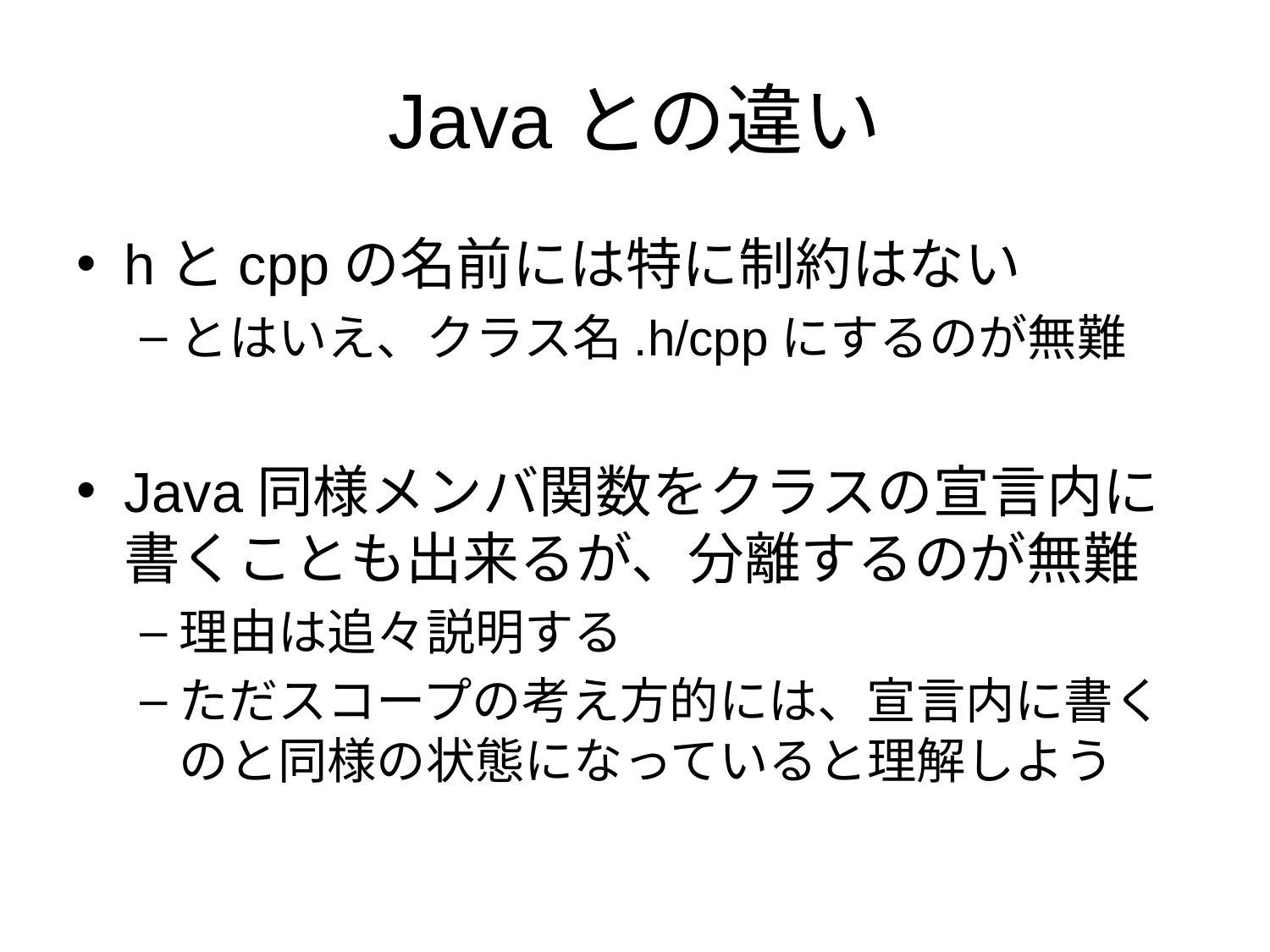

# Javaとの違い
hとcppの名前には特に制約はない
とはいえ、クラス名.h/cppにするのが無難

Java同様メンバ関数をクラスの宣言内に書くことも出来るが、分離するのが無難
理由は追々説明する
ただスコープの考え方的には、宣言内に書くのと同様の状態になっていると理解しよう